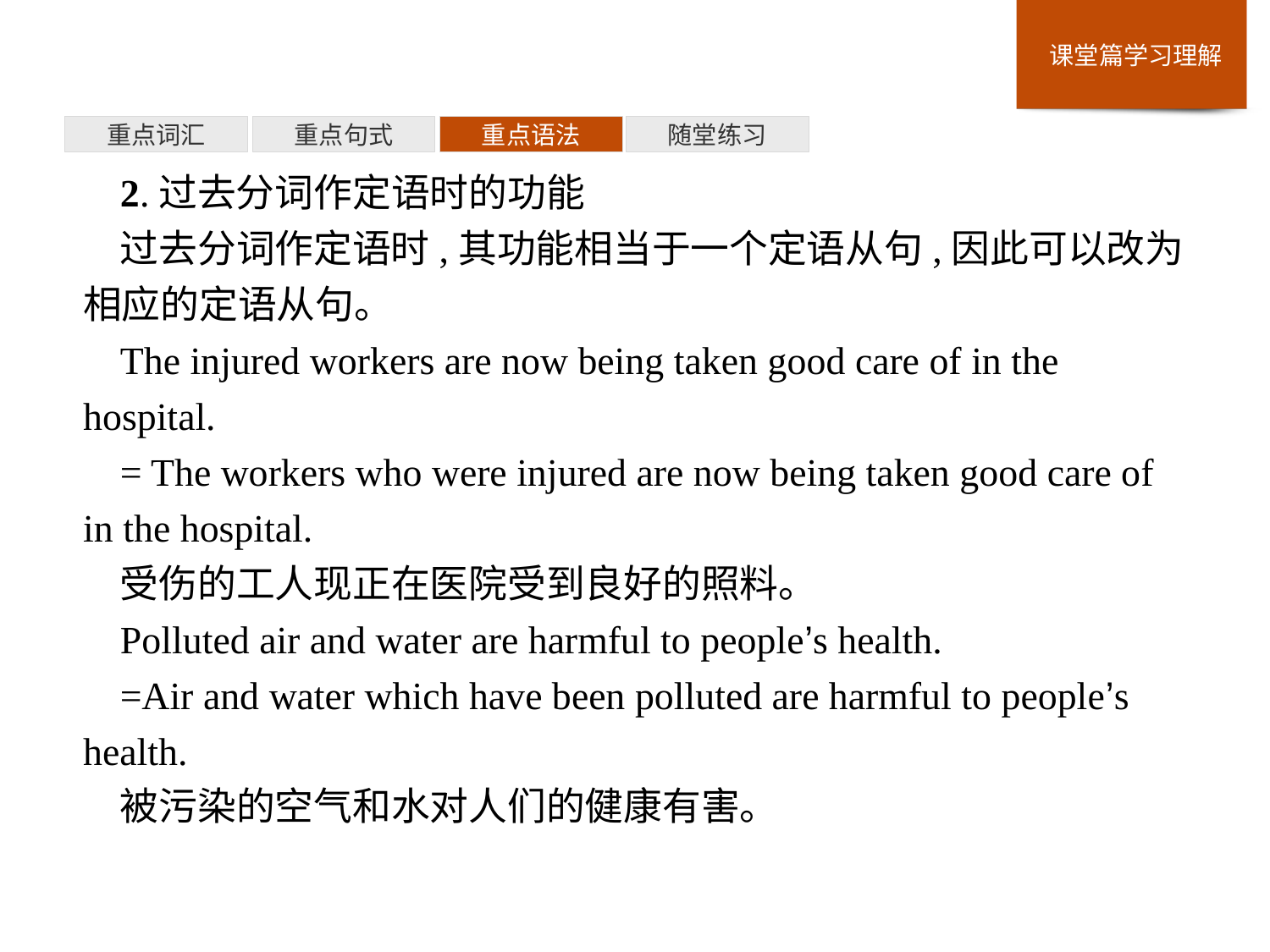

重点词汇
重点句式
重点语法
随堂练习
2.过去分词作定语时的功能
过去分词作定语时,其功能相当于一个定语从句,因此可以改为相应的定语从句。
The injured workers are now being taken good care of in the hospital.
= The workers who were injured are now being taken good care of in the hospital.
受伤的工人现正在医院受到良好的照料。
Polluted air and water are harmful to people’s health.
=Air and water which have been polluted are harmful to people’s health.
被污染的空气和水对人们的健康有害。